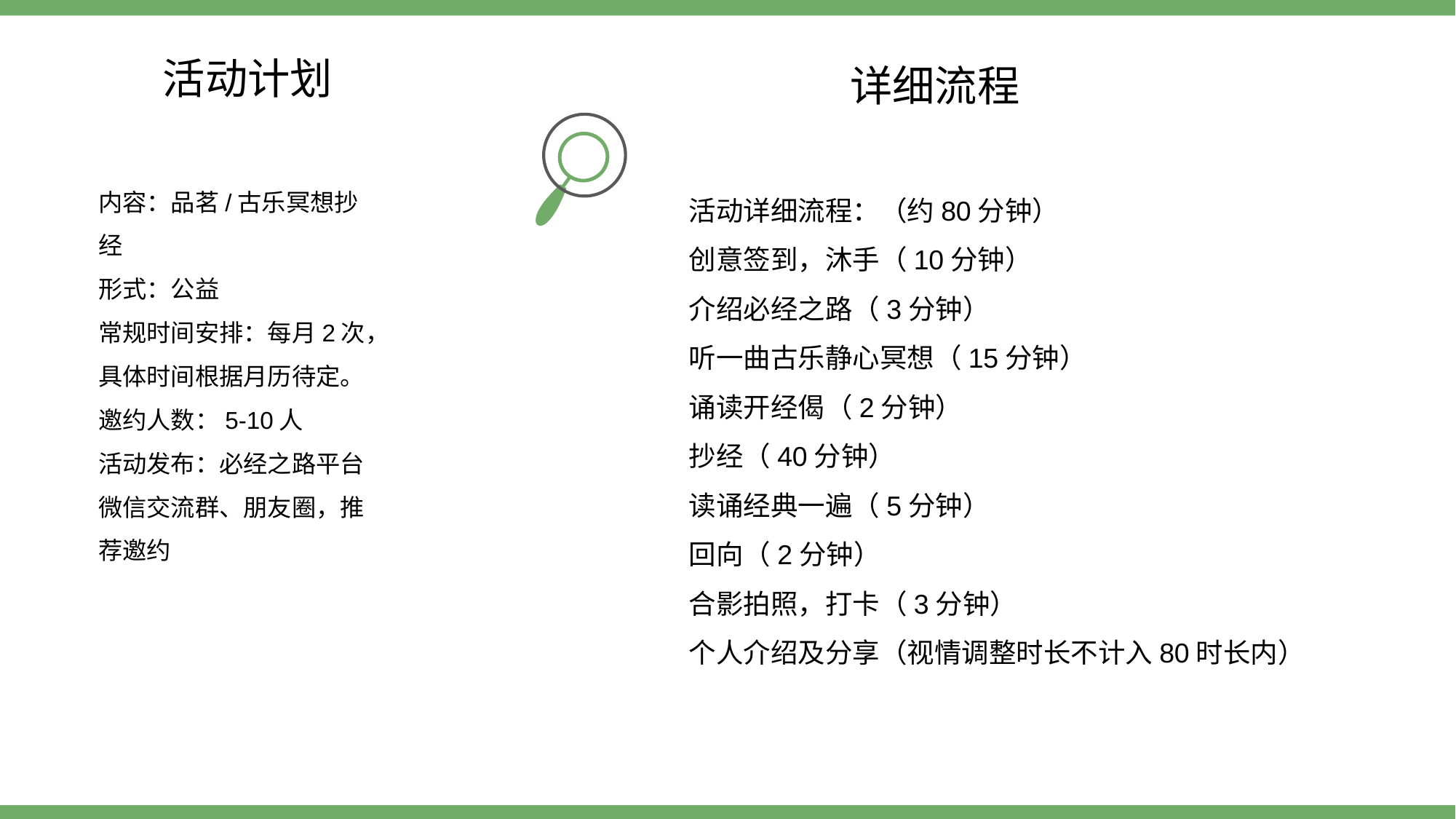

活动计划

详细流程

内容：品茗/古乐冥想抄经
形式：公益
常规时间安排：每月2次，具体时间根据月历待定。
邀约人数：5-10人
活动发布：必经之路平台微信交流群、朋友圈，推荐邀约
活动详细流程：（约80分钟）
创意签到，沐手（10分钟）
介绍必经之路（3分钟）
听一曲古乐静心冥想（15分钟）
诵读开经偈（2分钟）
抄经（40分钟）
读诵经典一遍（5分钟）
回向（2分钟）
合影拍照，打卡（3分钟）
个人介绍及分享（视情调整时长不计入80时长内）